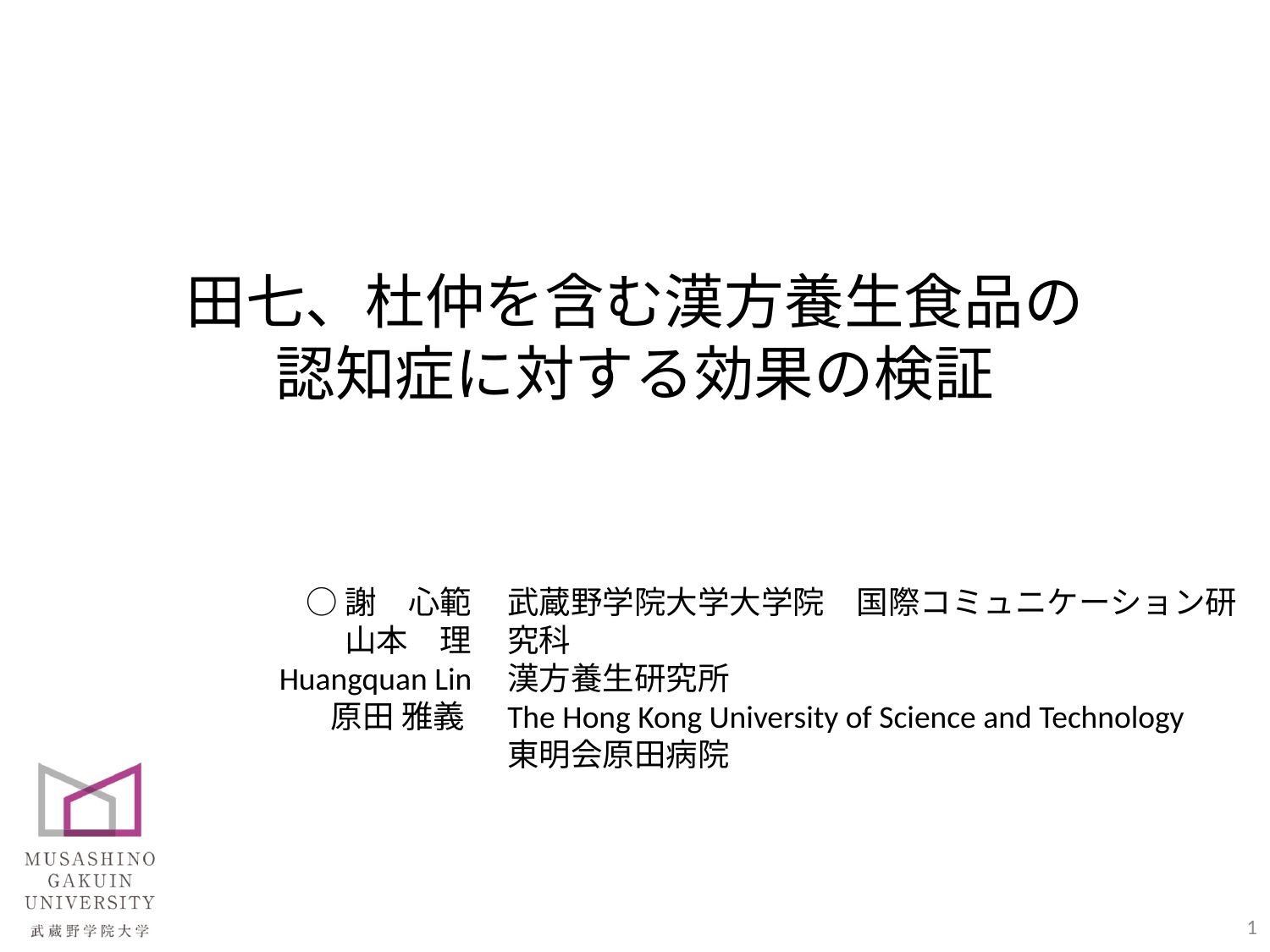

# 田七、杜仲を含む漢方養生食品の 認知症に対する効果の検証
○謝　心範
山本　理
Huangquan Lin
原田 雅義
武蔵野学院大学大学院　国際コミュニケーション研究科
漢方養生研究所
The Hong Kong University of Science and Technology
東明会原田病院
1